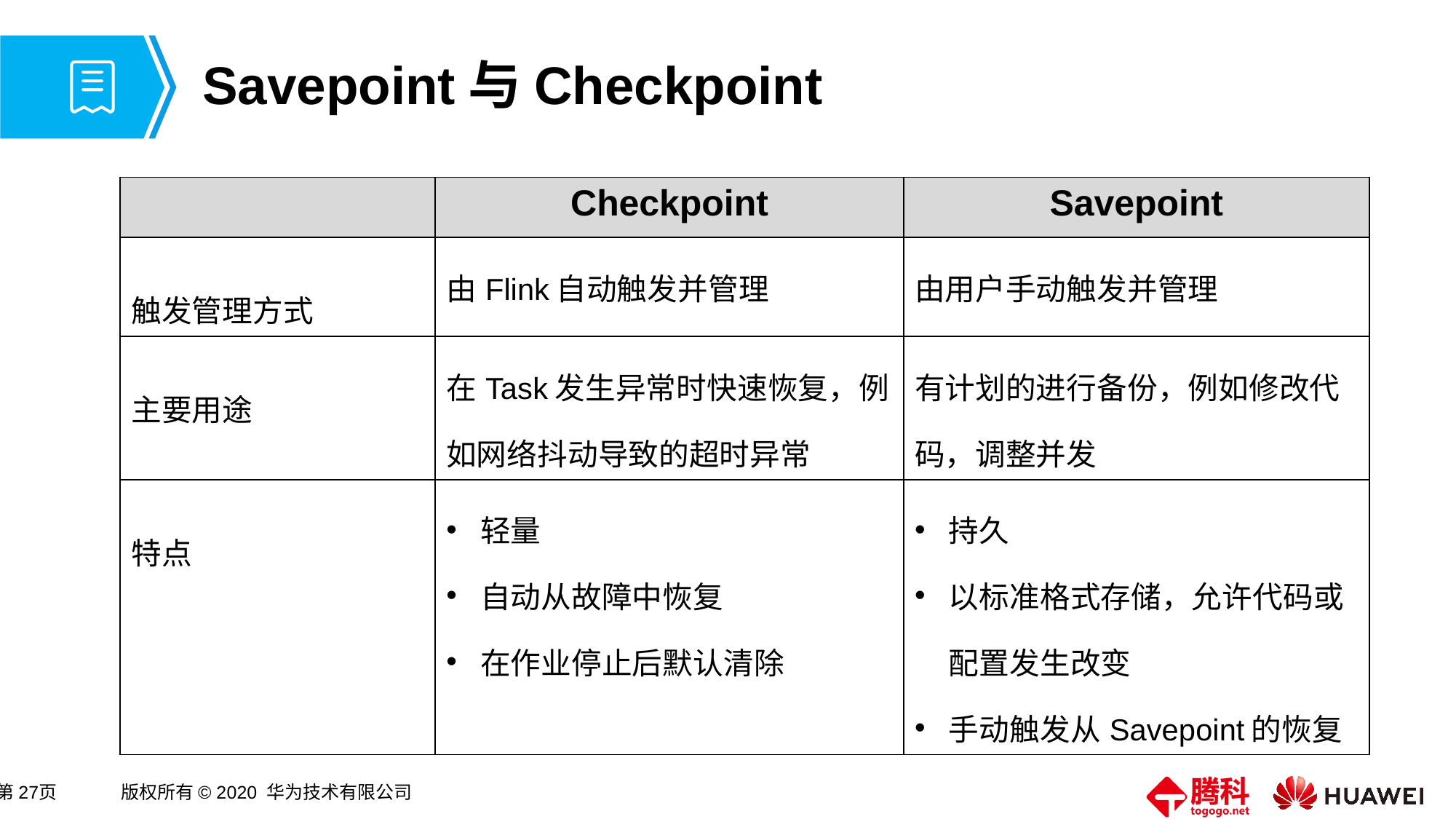

# Savepoint与Checkpoint
|  | Checkpoint | Savepoint |
| --- | --- | --- |
| 触发管理方式 | 由Flink自动触发并管理 | 由用户手动触发并管理 |
| 主要用途 | 在Task发生异常时快速恢复，例如网络抖动导致的超时异常 | 有计划的进行备份，例如修改代码，调整并发 |
| 特点 | 轻量 自动从故障中恢复 在作业停止后默认清除 | 持久 以标准格式存储，允许代码或配置发生改变 手动触发从Savepoint的恢复 |